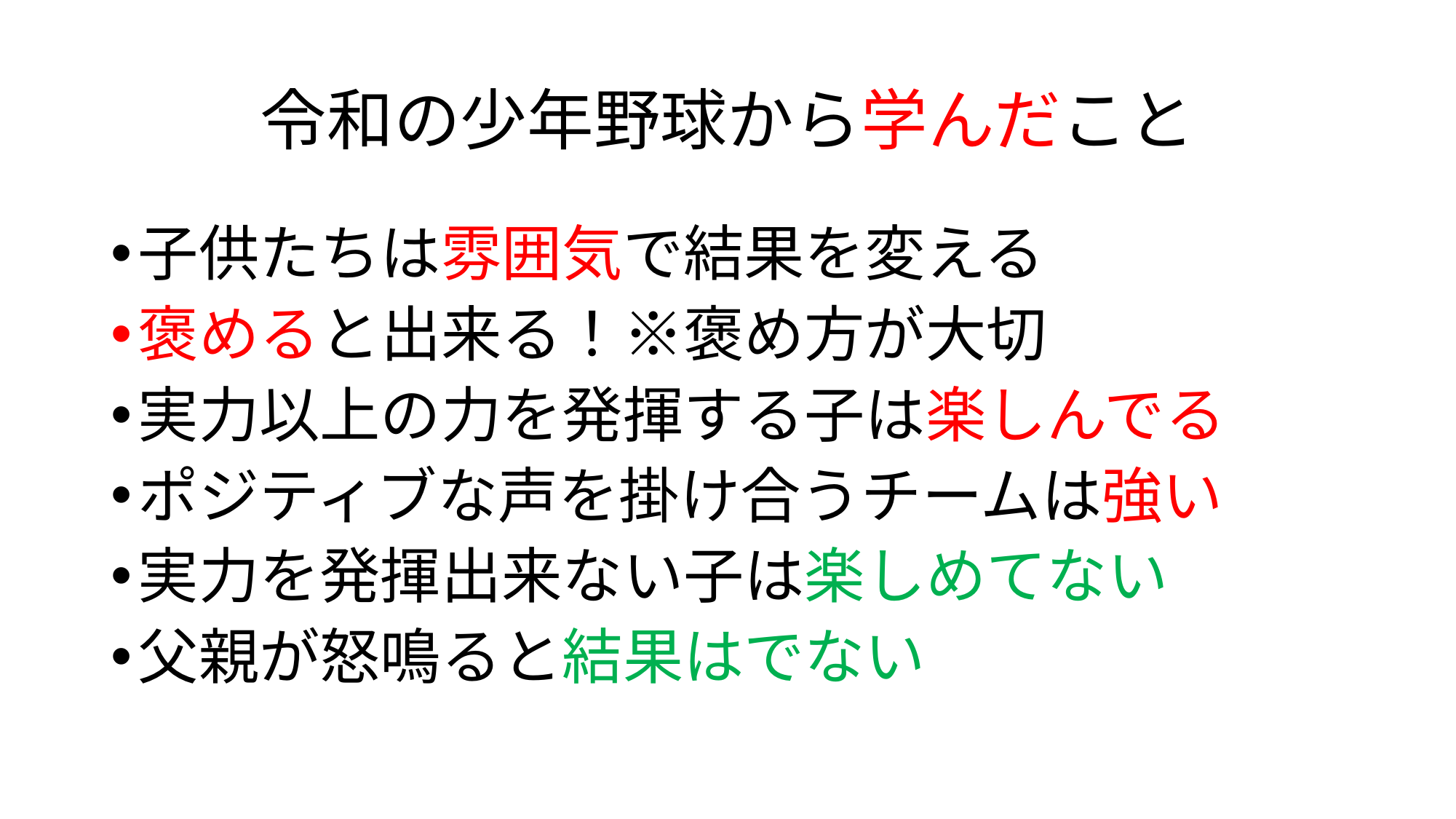

# 令和の少年野球から学んだこと
子供たちは雰囲気で結果を変える
褒めると出来る！※褒め方が大切
実力以上の力を発揮する子は楽しんでる
ポジティブな声を掛け合うチームは強い
実力を発揮出来ない子は楽しめてない
父親が怒鳴ると結果はでない